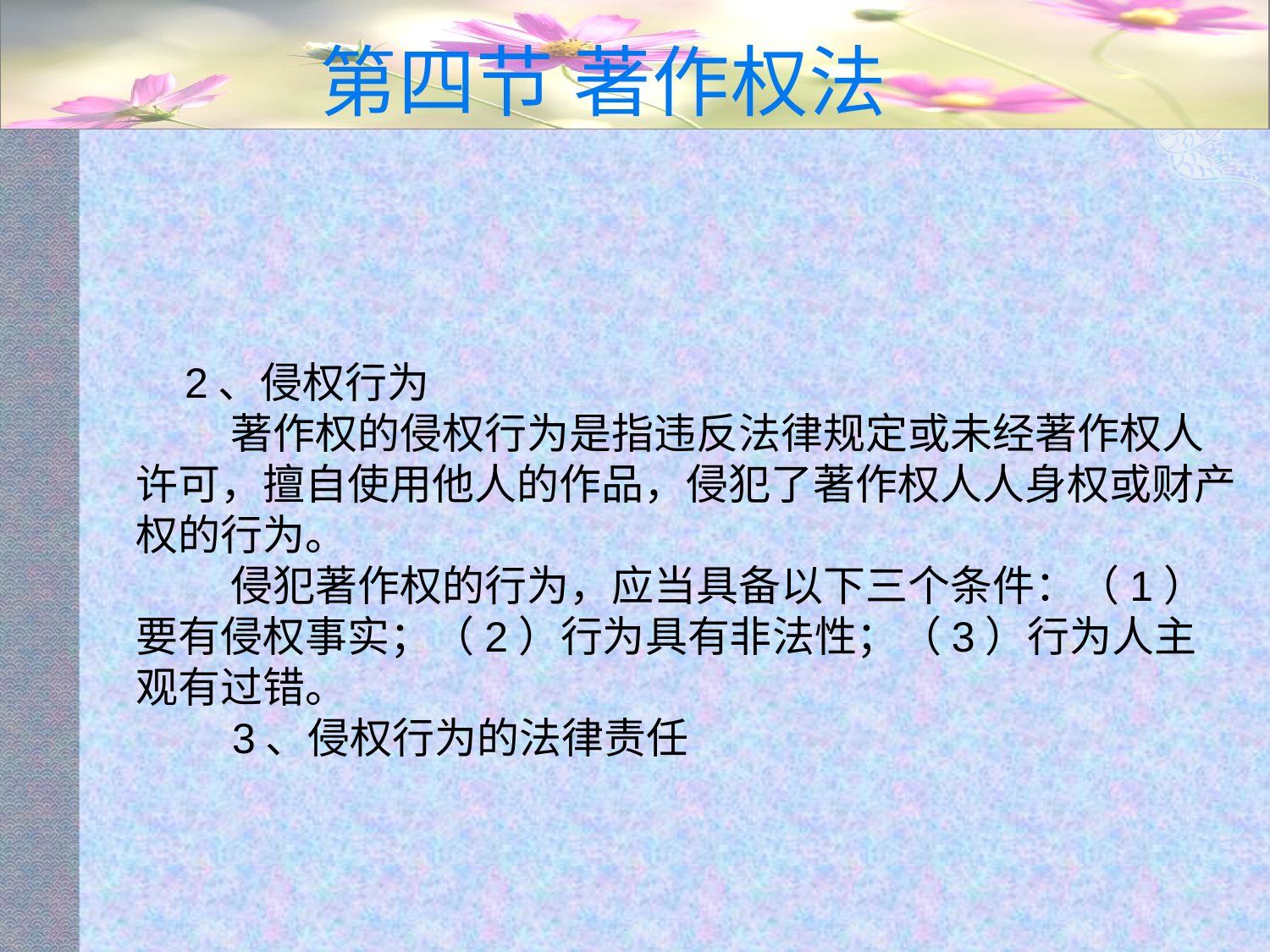

# 第四节 著作权法
 2、侵权行为
     著作权的侵权行为是指违反法律规定或未经著作权人许可，擅自使用他人的作品，侵犯了著作权人人身权或财产权的行为。
     侵犯著作权的行为，应当具备以下三个条件：（1）要有侵权事实；（2）行为具有非法性；（3）行为人主观有过错。
     3、侵权行为的法律责任